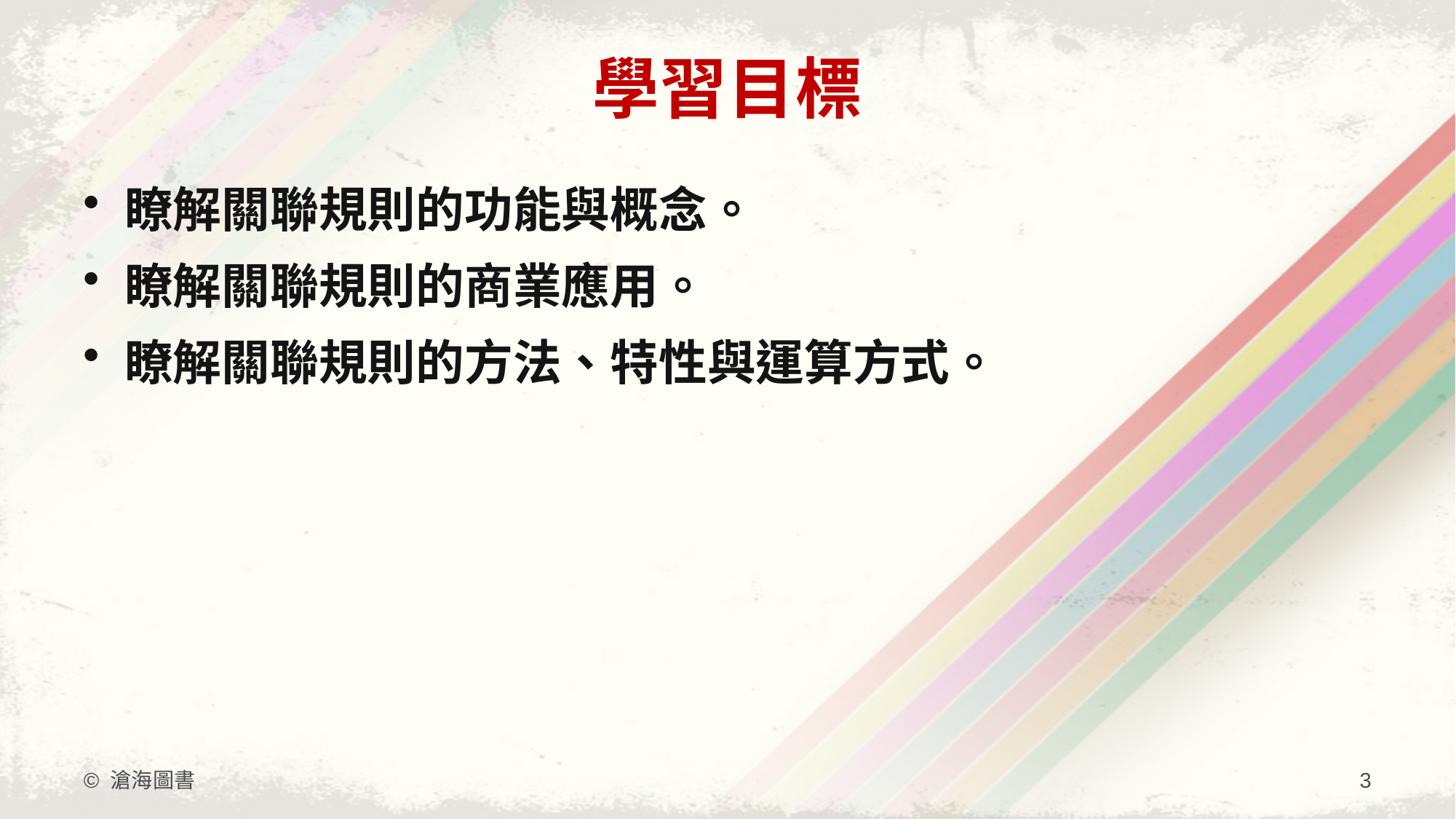

# 學習目標
瞭解關聯規則的功能與概念。
瞭解關聯規則的商業應用。
瞭解關聯規則的方法、特性與運算方式。
© 滄海圖書

3